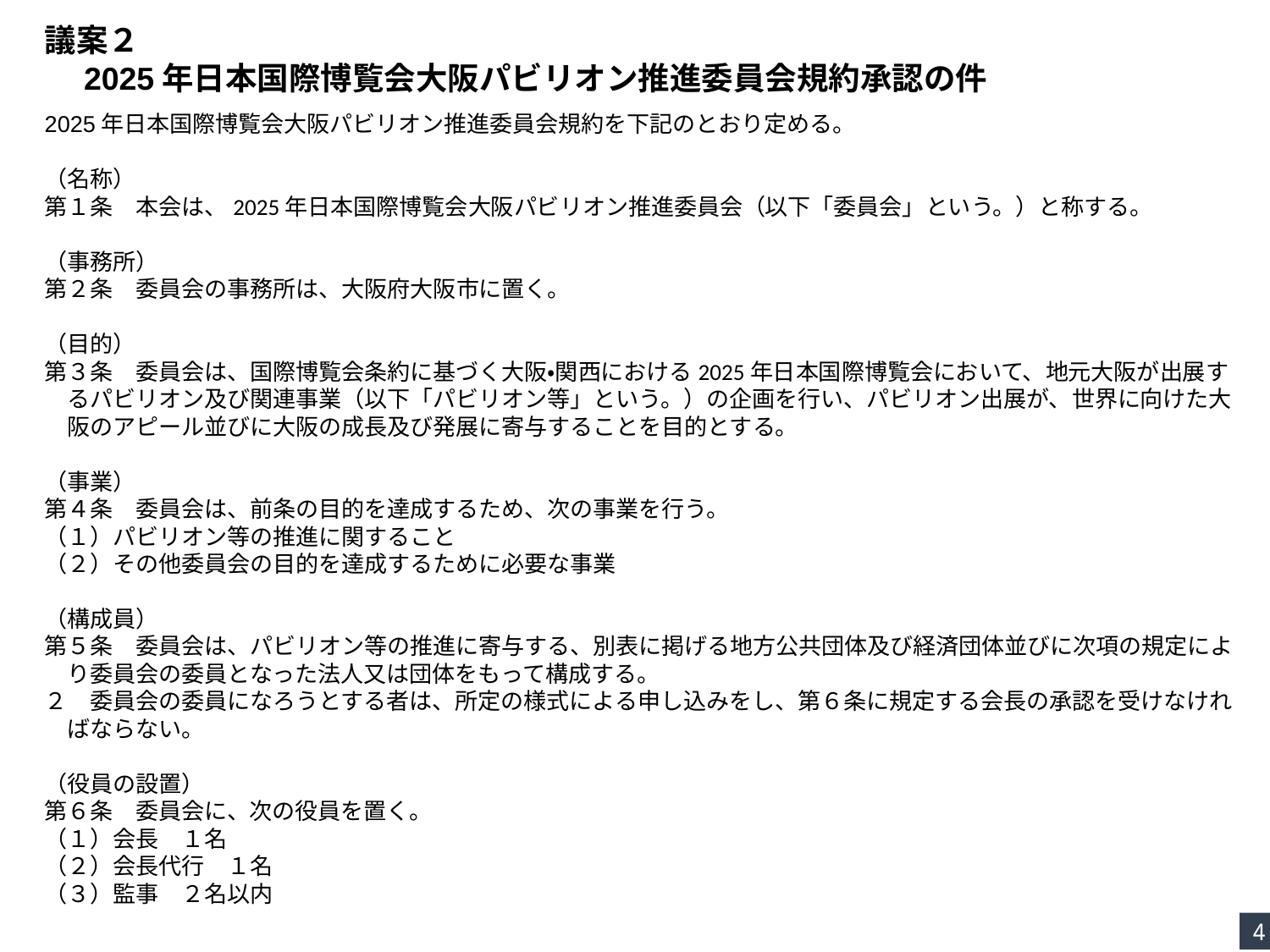

議案２
　2025年日本国際博覧会大阪パビリオン推進委員会規約承認の件
2025年日本国際博覧会大阪パビリオン推進委員会規約を下記のとおり定める。

（名称）
第１条　本会は、2025年日本国際博覧会大阪パビリオン推進委員会（以下「委員会」という。）と称する。

（事務所）
第２条　委員会の事務所は、大阪府大阪市に置く。

（目的）
第３条　委員会は、国際博覧会条約に基づく大阪・関西における2025年日本国際博覧会において、地元大阪が出展す
　るパビリオン及び関連事業（以下「パビリオン等」という。）の企画を行い、パビリオン出展が、世界に向けた大
　阪のアピール並びに大阪の成長及び発展に寄与することを目的とする。

（事業）
第４条　委員会は、前条の目的を達成するため、次の事業を行う。
（１）パビリオン等の推進に関すること
（２）その他委員会の目的を達成するために必要な事業

（構成員）
第５条　委員会は、パビリオン等の推進に寄与する、別表に掲げる地方公共団体及び経済団体並びに次項の規定によ
　り委員会の委員となった法人又は団体をもって構成する。
２　委員会の委員になろうとする者は、所定の様式による申し込みをし、第６条に規定する会長の承認を受けなけれ
　ばならない。

（役員の設置）
第６条　委員会に、次の役員を置く。
（１）会長　１名
（２）会長代行　１名
（３）監事　２名以内
4